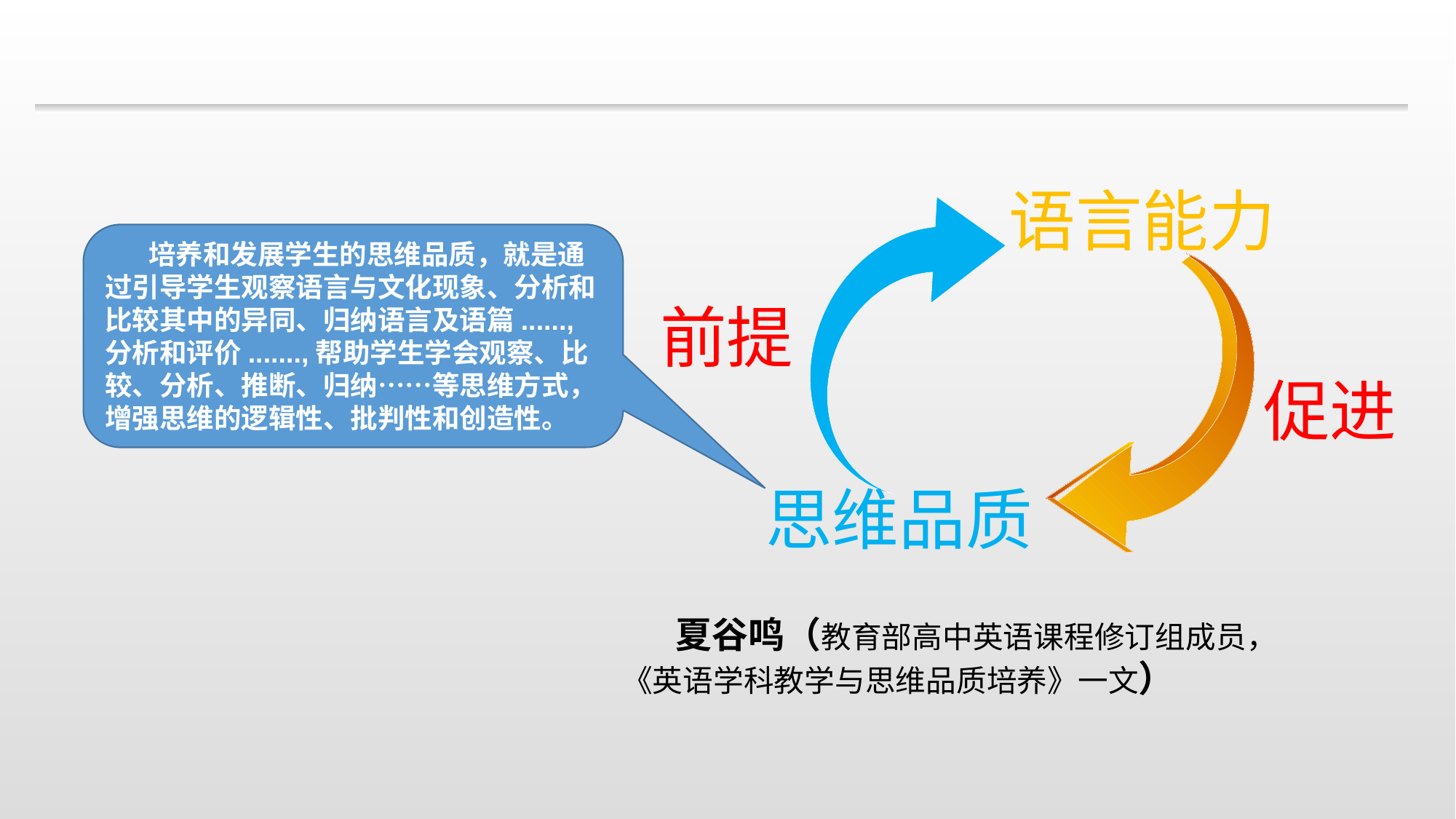

语言能力

前提
促进
思维品质
      培养和发展学生的思维品质，就是通过引导学生观察语言与文化现象、分析和比较其中的异同、归纳语言及语篇......,分析和评价.......,帮助学生学会观察、比较、分析、推断、归纳……等思维方式，增强思维的逻辑性、批判性和创造性。
 夏谷鸣（教育部高中英语课程修订组成员，《英语学科教学与思维品质培养》一文）